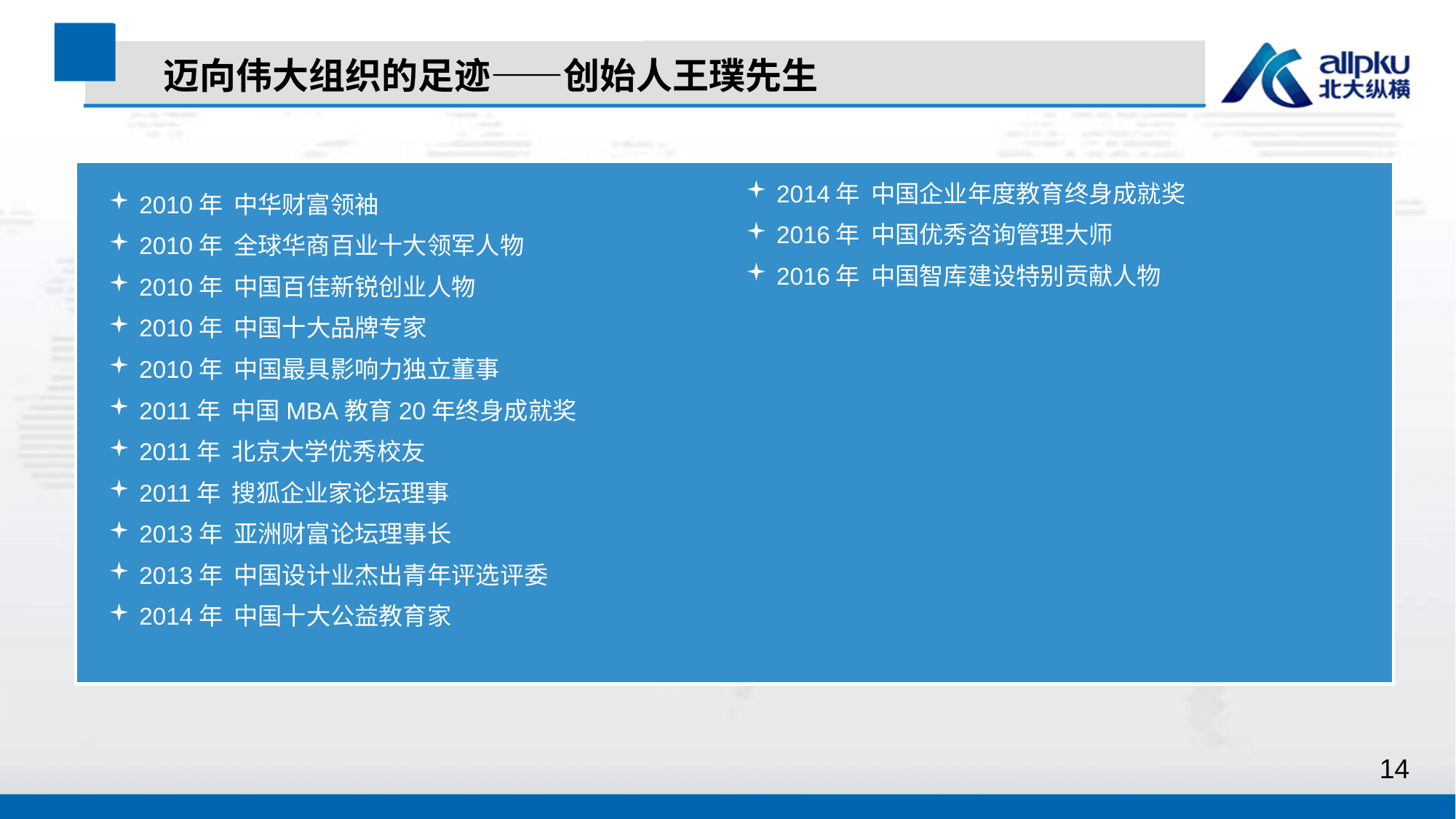

迈向伟大组织的足迹——创始人王璞先生

 2014年  中国企业年度教育终身成就奖
 2016年  中国优秀咨询管理大师
 2016年  中国智库建设特别贡献人物

 2010年  中华财富领袖
 2010年  全球华商百业十大领军人物
 2010年  中国百佳新锐创业人物
 2010年  中国十大品牌专家
 2010年  中国最具影响力独立董事
 2011年  中国MBA教育20年终身成就奖
 2011年  北京大学优秀校友
 2011年  搜狐企业家论坛理事
 2013年  亚洲财富论坛理事长
 2013年  中国设计业杰出青年评选评委
 2014年  中国十大公益教育家